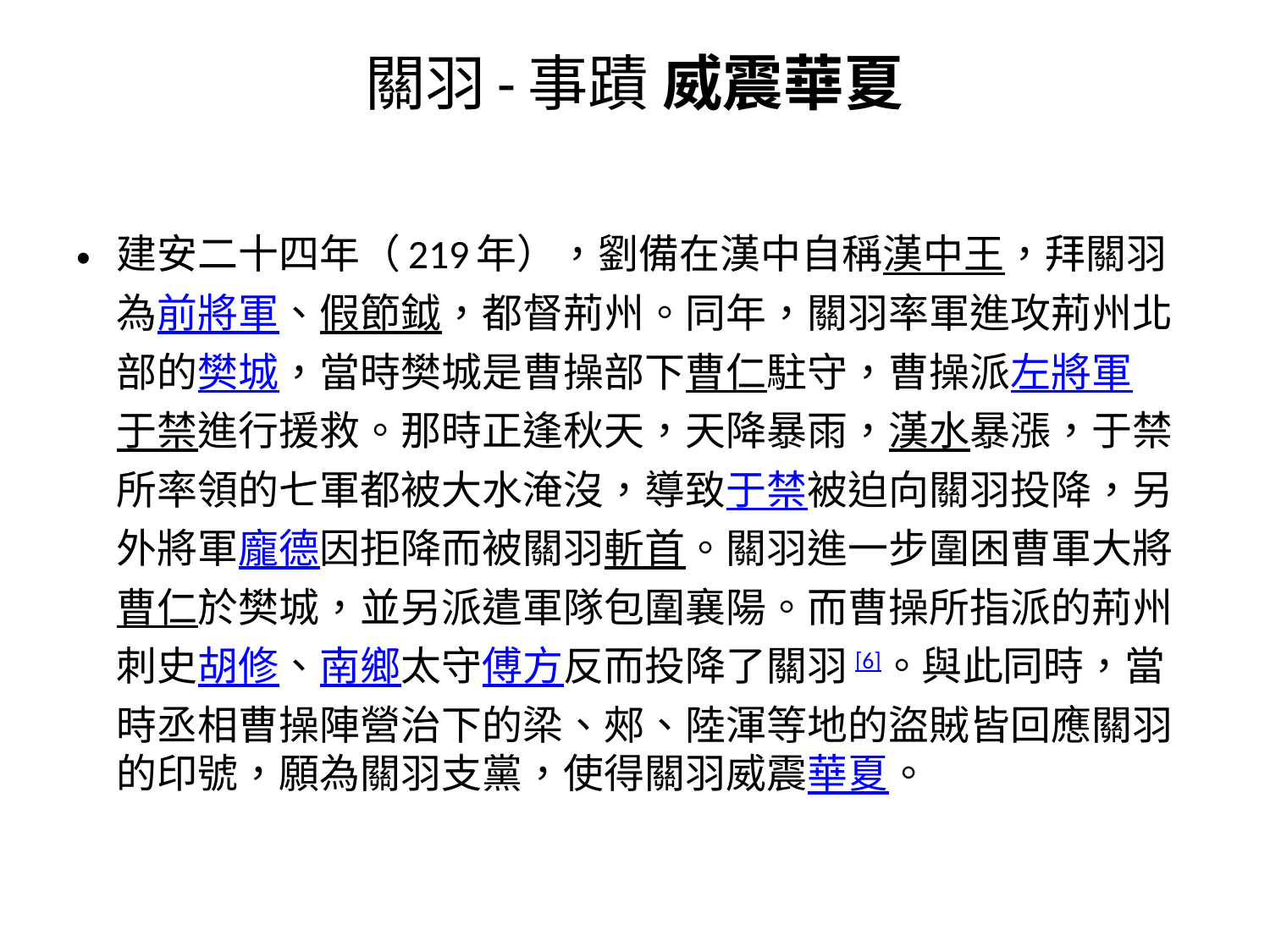

# 關羽-事蹟 威震華夏
建安二十四年（219年），劉備在漢中自稱漢中王，拜關羽為前將軍、假節鉞，都督荊州。同年，關羽率軍進攻荊州北部的樊城，當時樊城是曹操部下曹仁駐守，曹操派左將軍于禁進行援救。那時正逢秋天，天降暴雨，漢水暴漲，于禁所率領的七軍都被大水淹沒，導致于禁被迫向關羽投降，另外將軍龐德因拒降而被關羽斬首。關羽進一步圍困曹軍大將曹仁於樊城，並另派遣軍隊包圍襄陽。而曹操所指派的荊州刺史胡修、南鄉太守傅方反而投降了關羽[6]。與此同時，當時丞相曹操陣營治下的梁、郟、陸渾等地的盜賊皆回應關羽的印號，願為關羽支黨，使得關羽威震華夏。